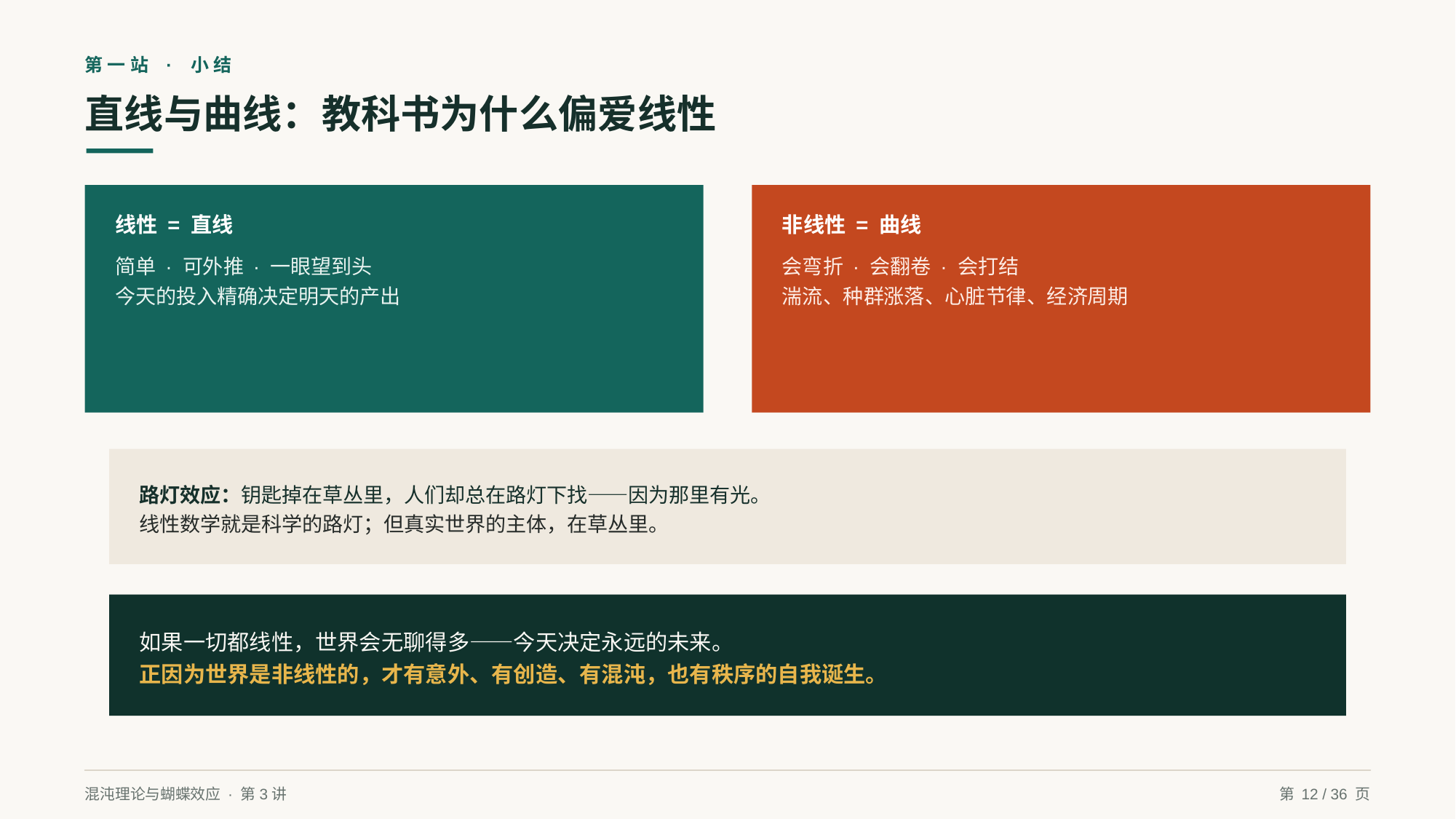

第一站 · 小结
直线与曲线：教科书为什么偏爱线性

线性 = 直线
简单 · 可外推 · 一眼望到头
今天的投入精确决定明天的产出
非线性 = 曲线
会弯折 · 会翻卷 · 会打结
湍流、种群涨落、心脏节律、经济周期

路灯效应：钥匙掉在草丛里，人们却总在路灯下找——因为那里有光。
线性数学就是科学的路灯；但真实世界的主体，在草丛里。

如果一切都线性，世界会无聊得多——今天决定永远的未来。
正因为世界是非线性的，才有意外、有创造、有混沌，也有秩序的自我诞生。

混沌理论与蝴蝶效应 · 第3讲
第 12 / 36 页